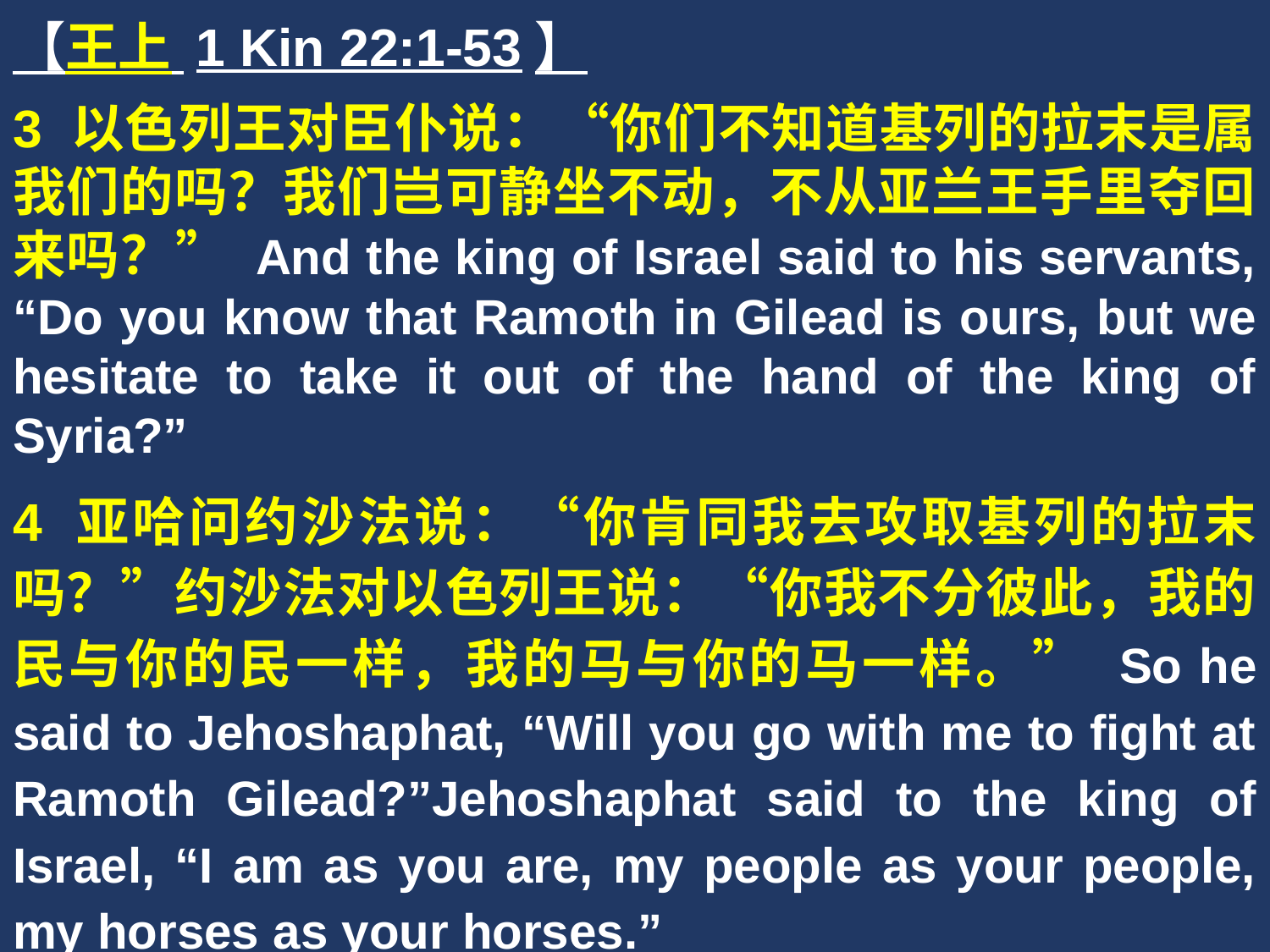

【王上 1 Kin 22:1-53】
3 以色列王对臣仆说：“你们不知道基列的拉末是属我们的吗？我们岂可静坐不动，不从亚兰王手里夺回来吗？” And the king of Israel said to his servants, “Do you know that Ramoth in Gilead is ours, but we hesitate to take it out of the hand of the king of Syria?”
4 亚哈问约沙法说：“你肯同我去攻取基列的拉末吗？”约沙法对以色列王说：“你我不分彼此，我的民与你的民一样，我的马与你的马一样。” So he said to Jehoshaphat, “Will you go with me to fight at Ramoth Gilead?”Jehoshaphat said to the king of Israel, “I am as you are, my people as your people, my horses as your horses.”